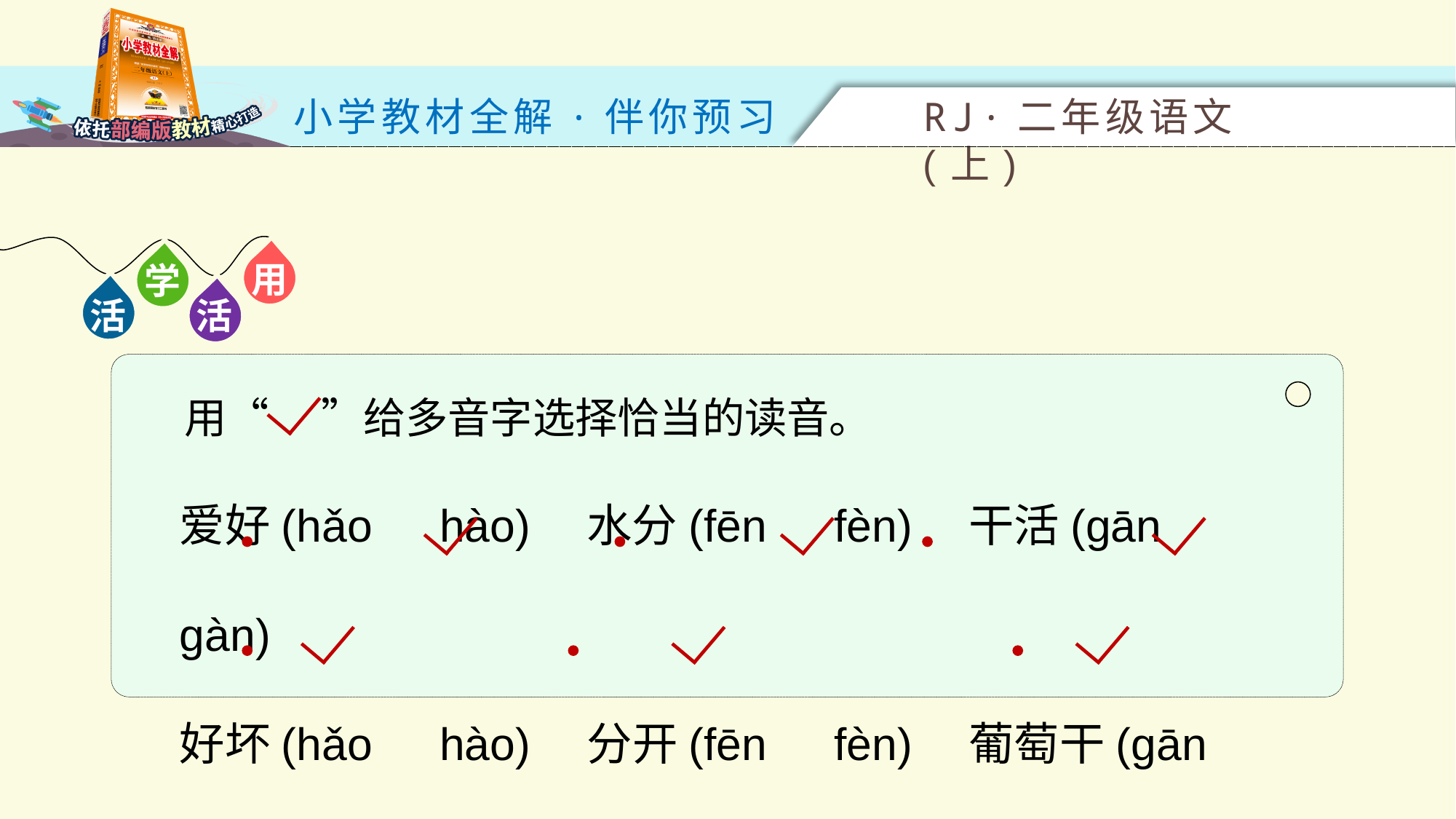

用
学
活
活

用“ 　”给多音字选择恰当的读音。
爱好(hǎo　hào)　水分(fēn　fèn)　干活(gān　gàn)
好坏(hǎo　hào)　分开(fēn　fèn)　葡萄干(gān　gàn)